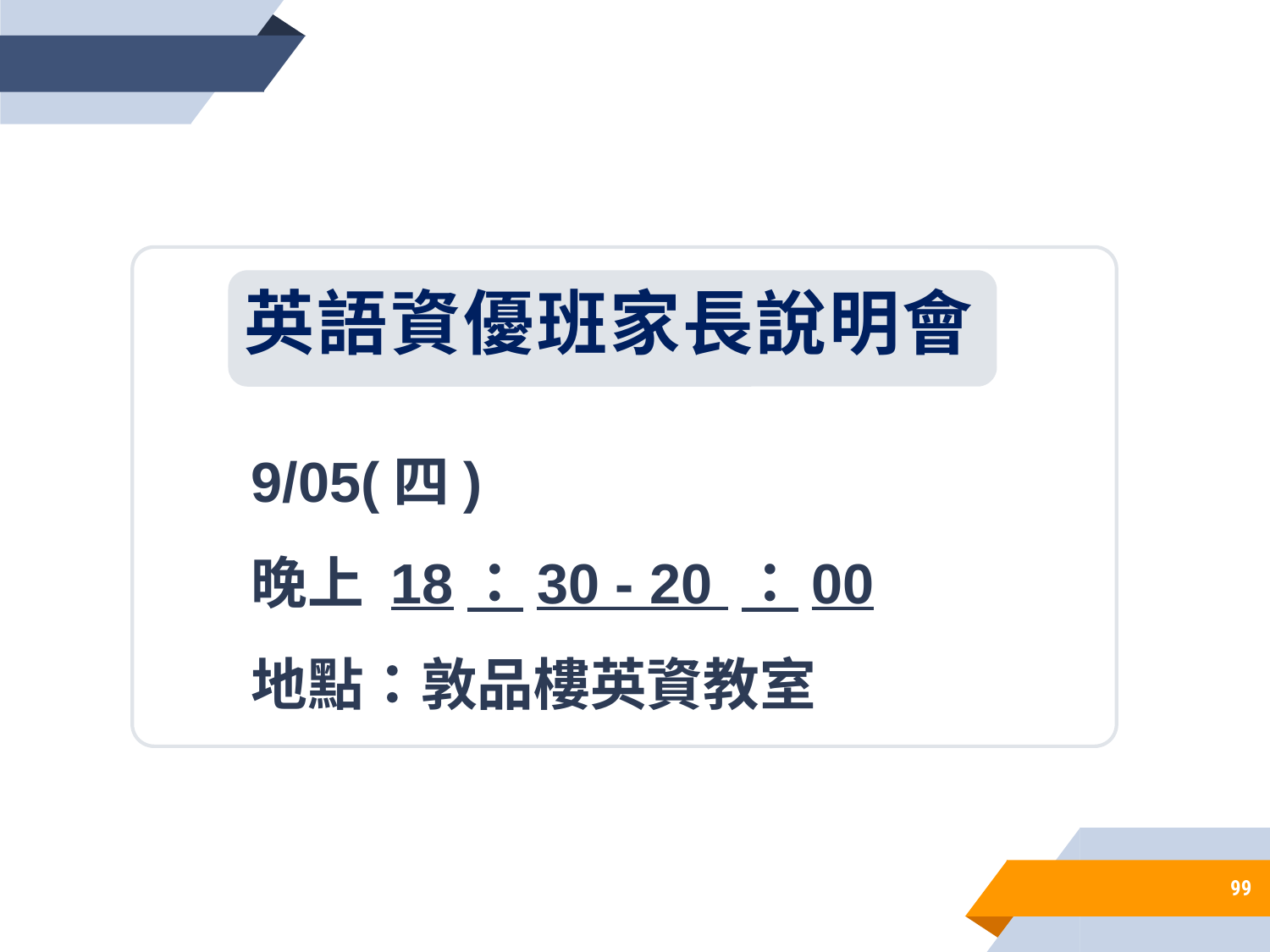

英語資優班家長說明會
9/05(四)
晚上 18：30 - 20 ：00
地點：敦品樓英資教室
99